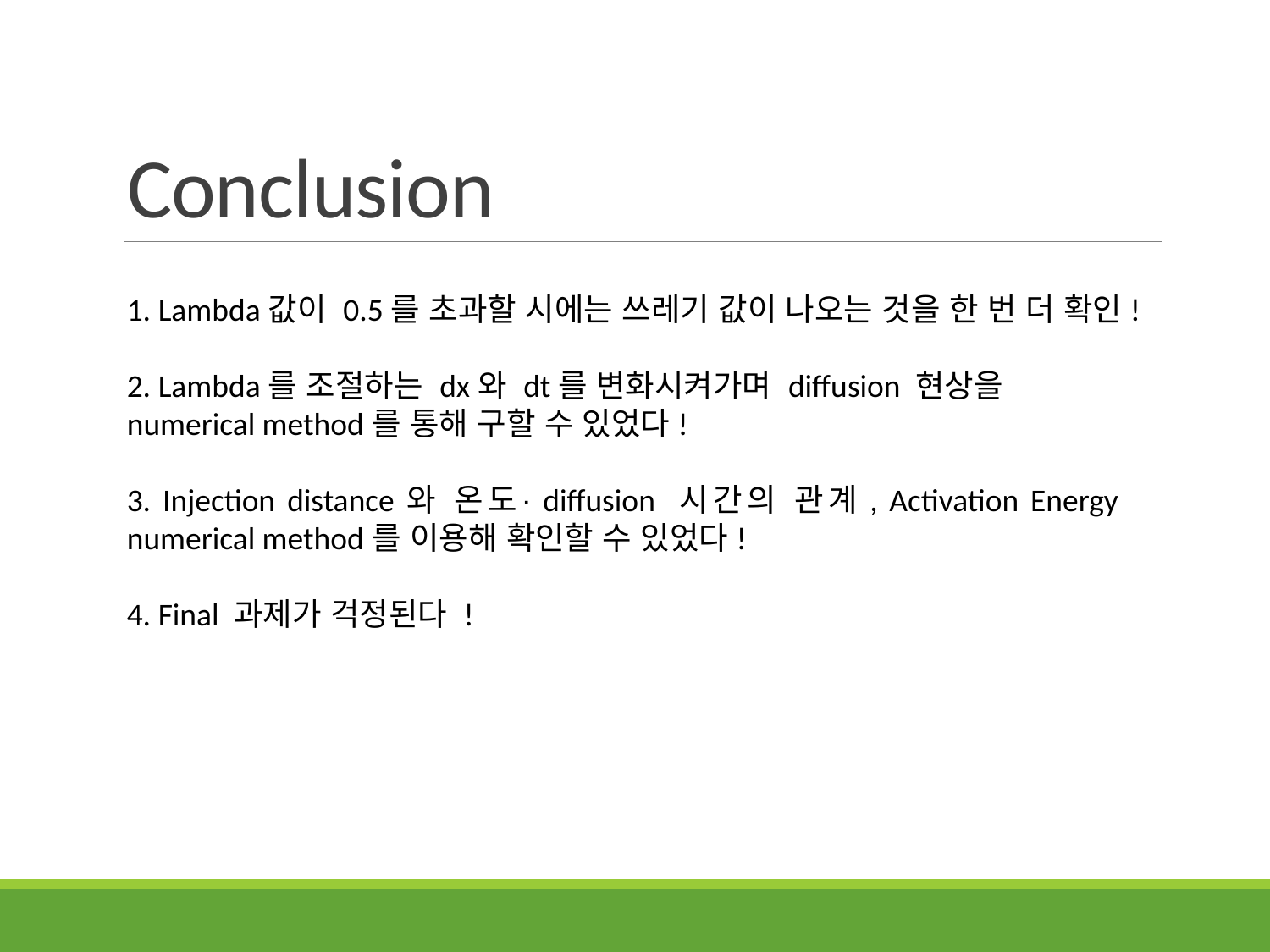

# Conclusion
1. Lambda값이 0.5를 초과할 시에는 쓰레기 값이 나오는 것을 한 번 더 확인!

2. Lambda를 조절하는 dx와 dt를 변화시켜가며 diffusion 현상을 numerical method를 통해 구할 수 있었다!

3. Injection distance와 온도∙diffusion 시간의 관계, Activation Energy  numerical method를 이용해 확인할 수 있었다!

4. Final 과제가 걱정된다 !